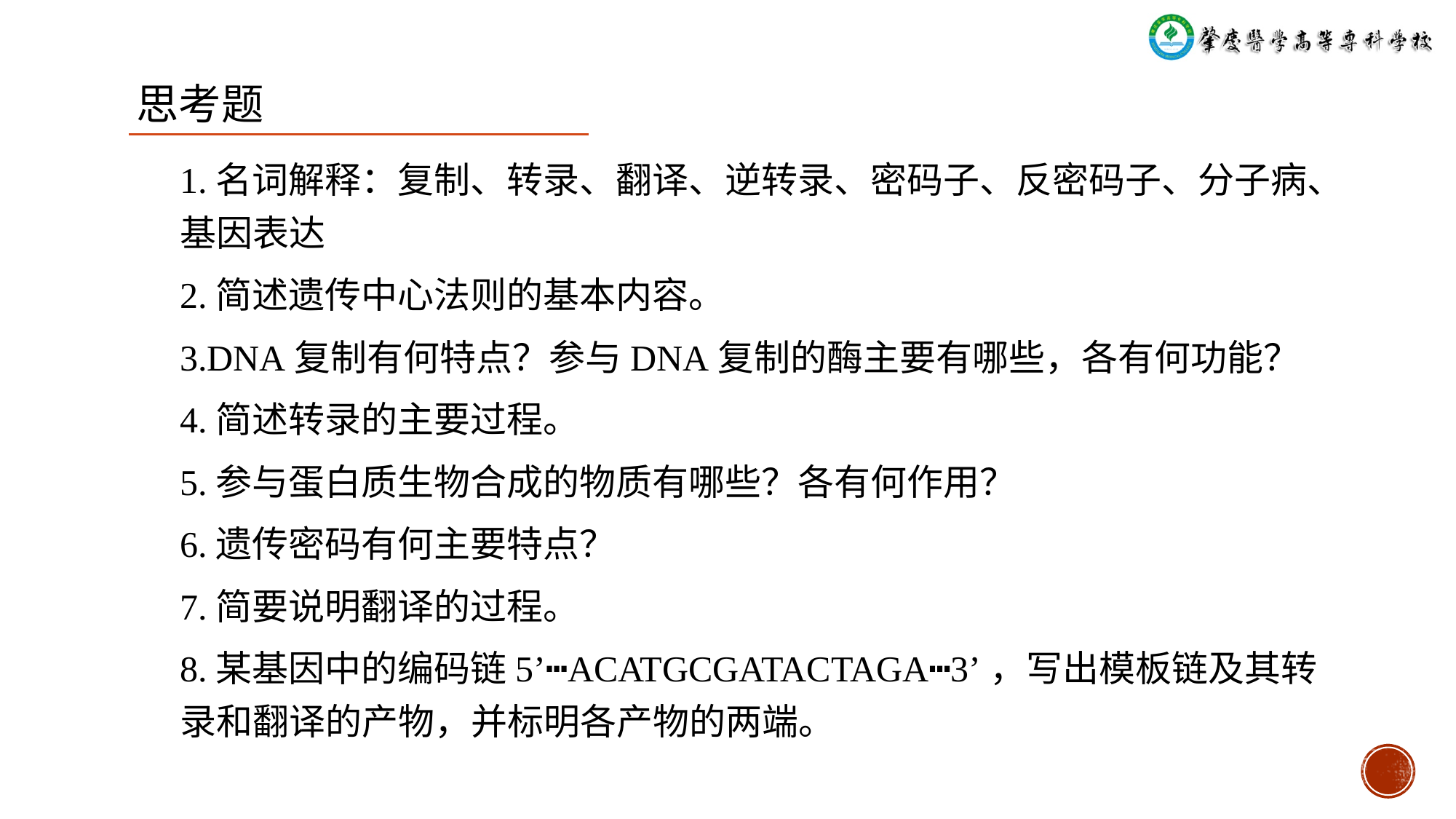

思考题
1.名词解释：复制、转录、翻译、逆转录、密码子、反密码子、分子病、基因表达
2.简述遗传中心法则的基本内容。
3.DNA复制有何特点？参与DNA复制的酶主要有哪些，各有何功能？
4.简述转录的主要过程。
5.参与蛋白质生物合成的物质有哪些？各有何作用？
6.遗传密码有何主要特点？
7.简要说明翻译的过程。
8.某基因中的编码链5’┅ACATGCGATACTAGA┅3’，写出模板链及其转录和翻译的产物，并标明各产物的两端。